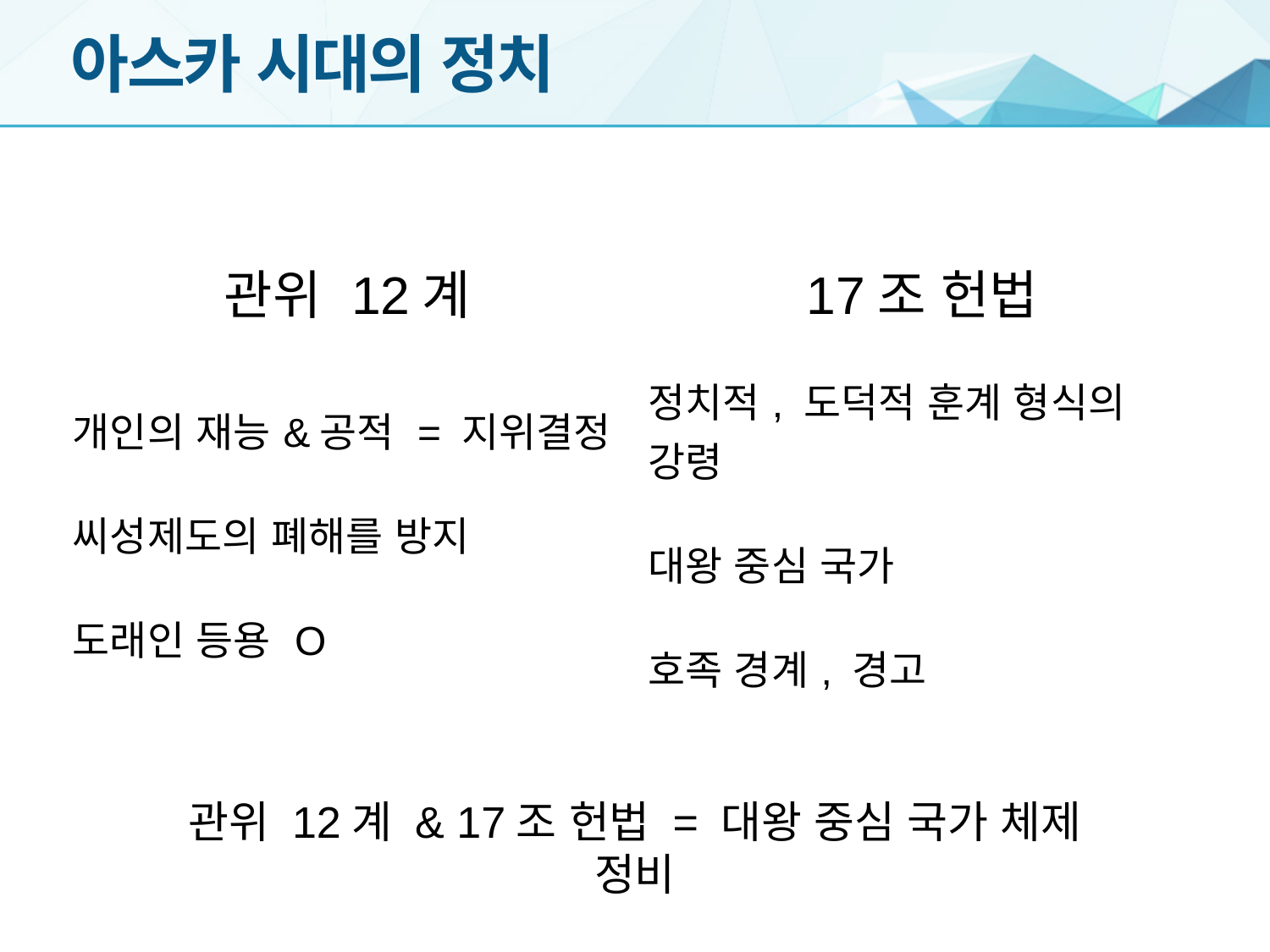

# 아스카 시대의 정치
| 관위 12계 | 17조 헌법 |
| --- | --- |
| 개인의 재능&공적 = 지위결정 씨성제도의 폐해를 방지 도래인 등용 O | 정치적, 도덕적 훈계 형식의 강령 대왕 중심 국가 호족 경계, 경고 |
관위 12계 & 17조 헌법 = 대왕 중심 국가 체제 정비